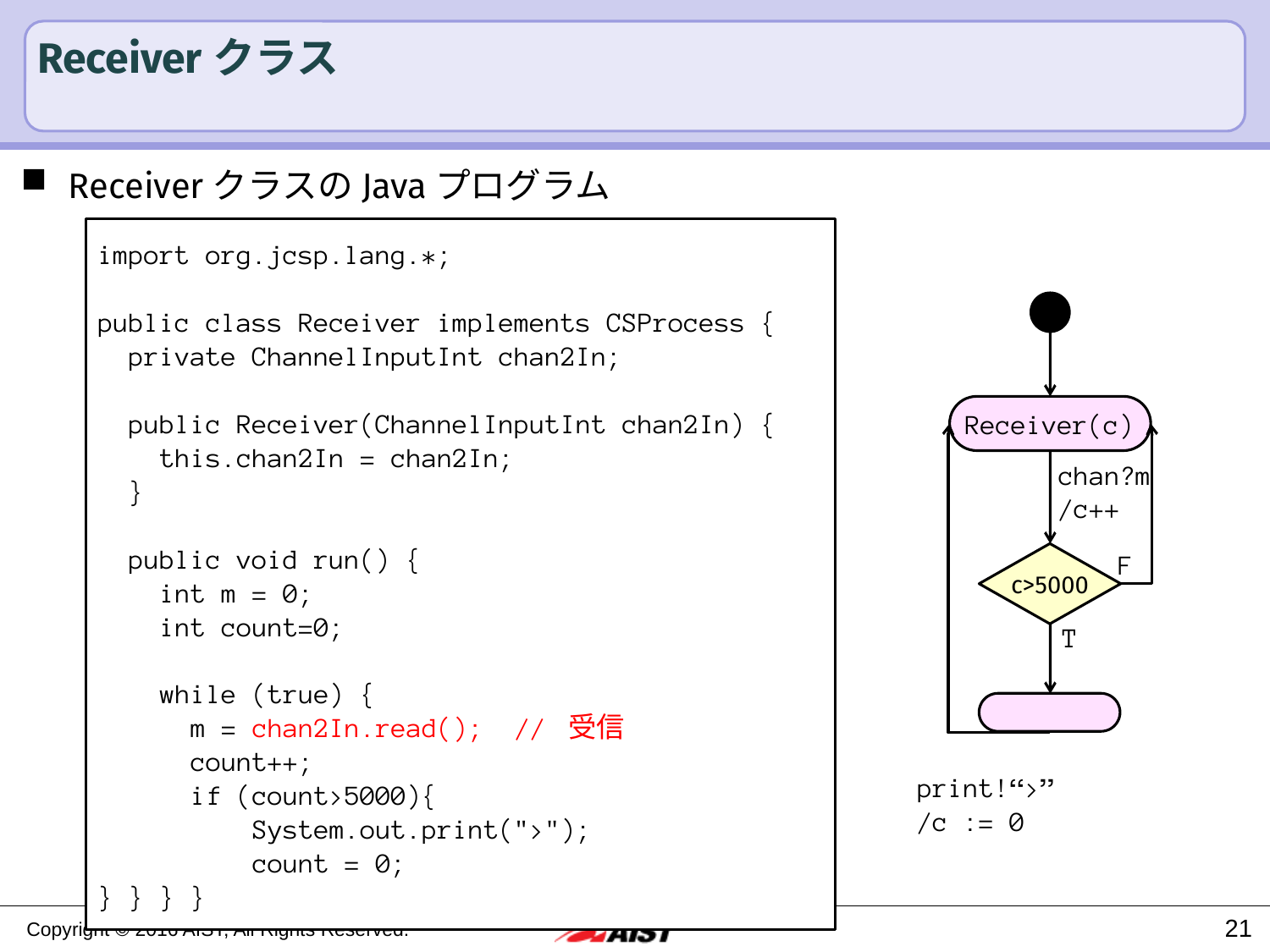

# Receiverクラス

ReceiverクラスのJavaプログラム
import org.jcsp.lang.*;

public class Receiver implements CSProcess {
  private ChannelInputInt chan2In;

  public Receiver(ChannelInputInt chan2In) {
    this.chan2In = chan2In;
  }

  public void run() {
    int m = 0;
    int count=0;

    while (true) {
      m = chan2In.read();  // 受信
      count++;
      if (count>5000){
          System.out.print(">");
          count = 0;
} } } }

Receiver(c)
chan?m
/c++

F
c>5000
T

print!“>”
/c := 0
21